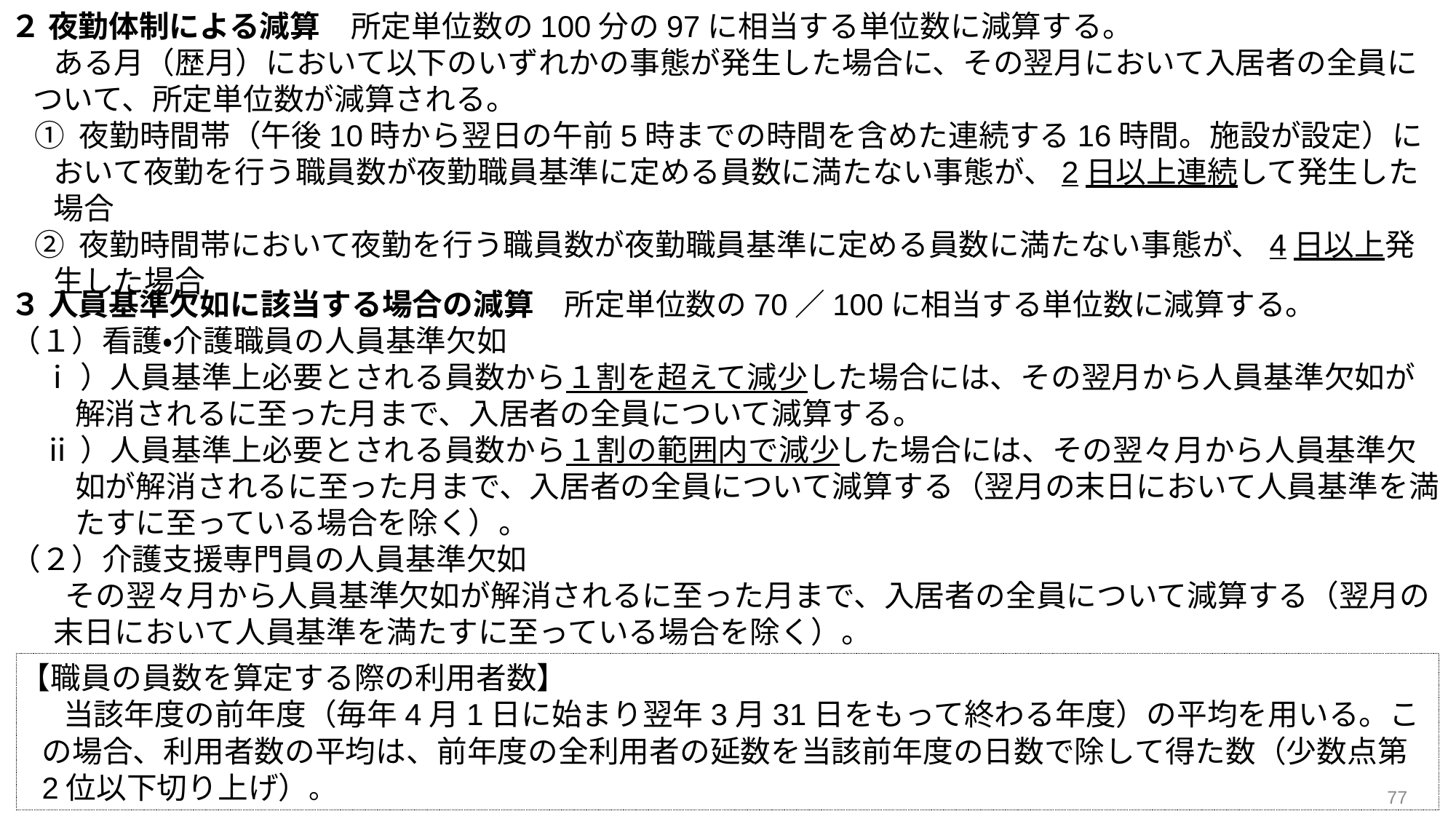

２ 夜勤体制による減算　所定単位数の100分の97に相当する単位数に減算する。
ある月（歴月）において以下のいずれかの事態が発生した場合に、その翌月において入居者の全員について、所定単位数が減算される。
① 夜勤時間帯（午後10時から翌日の午前5時までの時間を含めた連続する16時間。施設が設定）において夜勤を行う職員数が夜勤職員基準に定める員数に満たない事態が、2日以上連続して発生した場合
② 夜勤時間帯において夜勤を行う職員数が夜勤職員基準に定める員数に満たない事態が、4日以上発生した場合
３ 人員基準欠如に該当する場合の減算　所定単位数の70／100に相当する単位数に減算する。
（１）看護・介護職員の人員基準欠如
ⅰ）人員基準上必要とされる員数から１割を超えて減少した場合には、その翌月から人員基準欠如が解消されるに至った月まで、入居者の全員について減算する。
ⅱ）人員基準上必要とされる員数から１割の範囲内で減少した場合には、その翌々月から人員基準欠如が解消されるに至った月まで、入居者の全員について減算する（翌月の末日において人員基準を満たすに至っている場合を除く）。
（２）介護支援専門員の人員基準欠如
その翌々月から人員基準欠如が解消されるに至った月まで、入居者の全員について減算する（翌月の末日において人員基準を満たすに至っている場合を除く）。
【職員の員数を算定する際の利用者数】
当該年度の前年度（毎年4月1日に始まり翌年3月31日をもって終わる年度）の平均を用いる。この場合、利用者数の平均は、前年度の全利用者の延数を当該前年度の日数で除して得た数（少数点第2位以下切り上げ）。
77